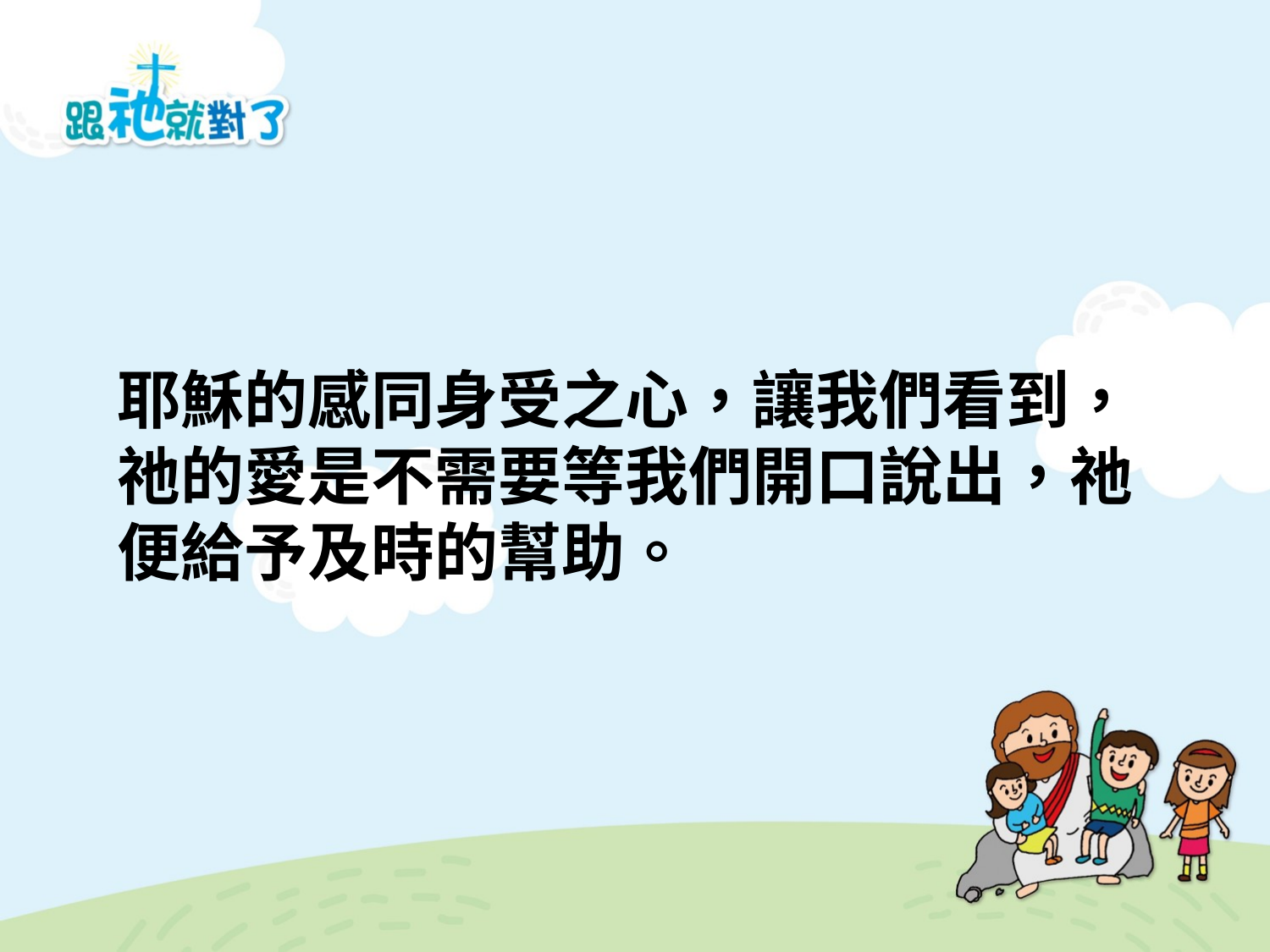

耶穌的感同身受之心，讓我們看到，祂的愛是不需要等我們開口說出，祂便給予及時的幫助。